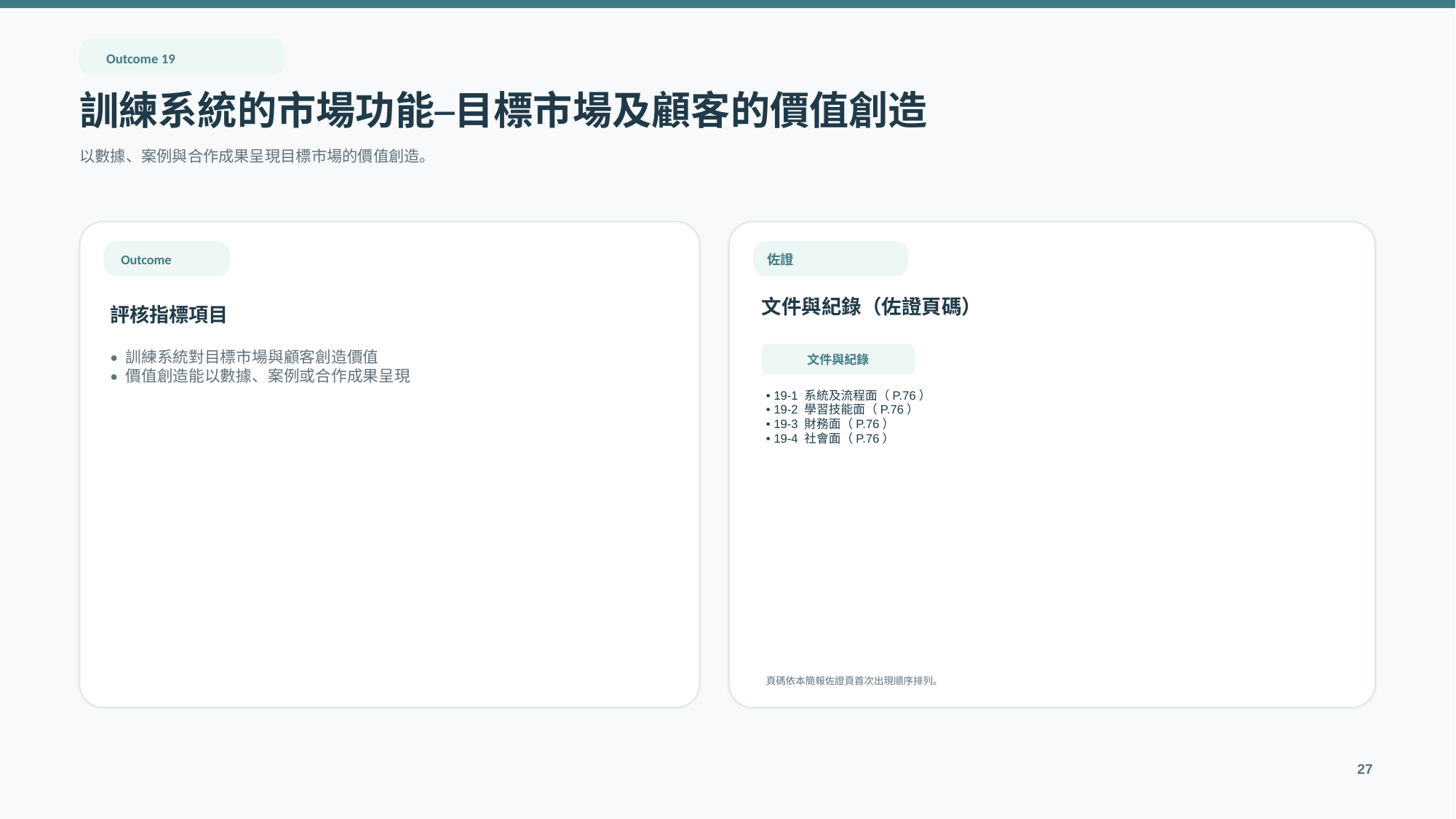

Outcome 19
訓練系統的市場功能─目標市場及顧客的價值創造
以數據、案例與合作成果呈現目標市場的價值創造。

Outcome
佐證
文件與紀錄（佐證頁碼）
評核指標項目
文件與紀錄
• 訓練系統對目標市場與顧客創造價值
• 價值創造能以數據、案例或合作成果呈現
• 19-1 系統及流程面（P.76）
• 19-2 學習技能面（P.76）
• 19-3 財務面（P.76）
• 19-4 社會面（P.76）
頁碼依本簡報佐證頁首次出現順序排列。
27